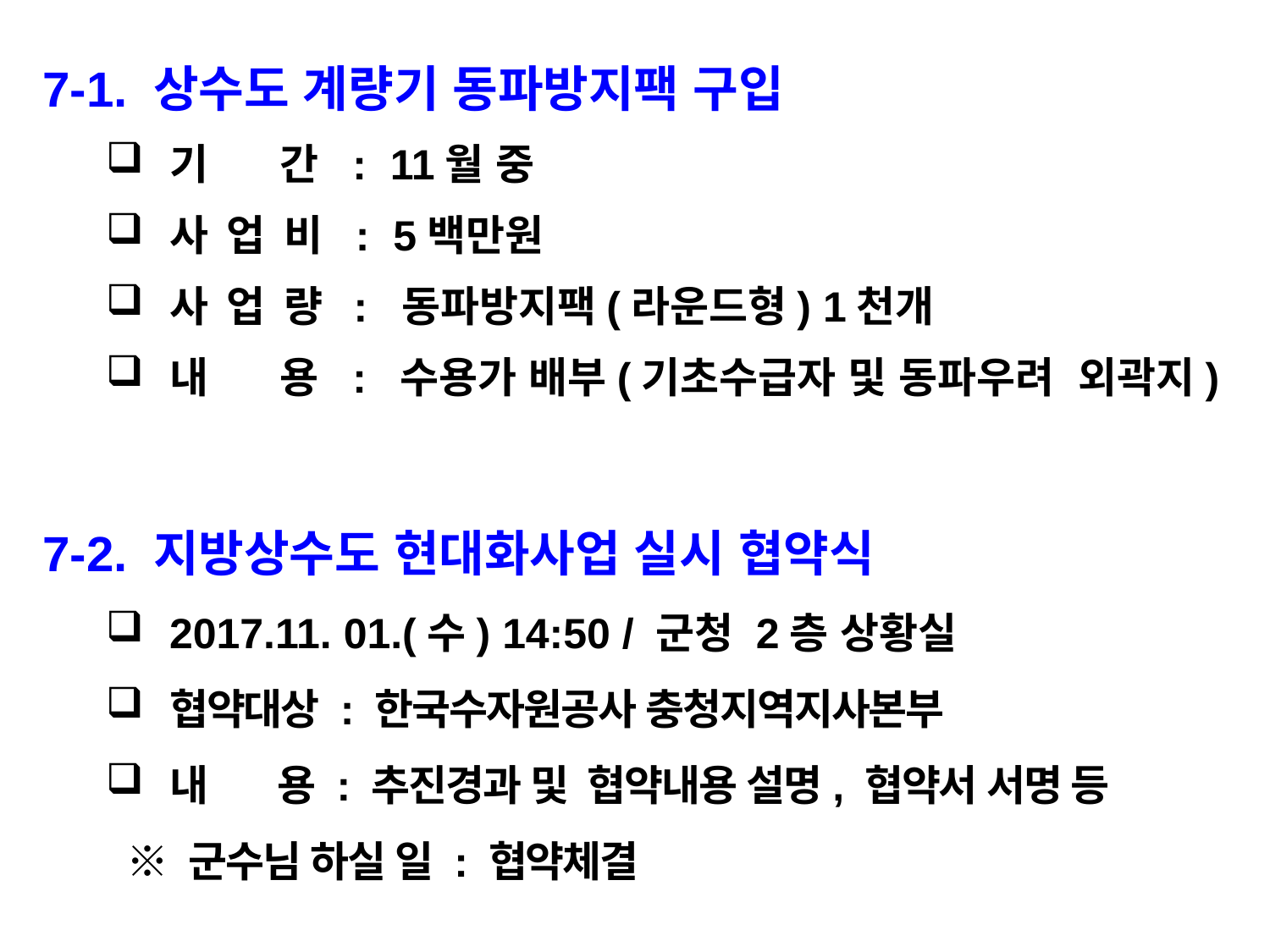

7-1. 상수도 계량기 동파방지팩 구입
기      간  :  11월 중
사  업  비  :  5백만원
사  업  량  :  동파방지팩(라운드형) 1천개
내      용  :  수용가 배부(기초수급자 및 동파우려  외곽지)
7-2. 지방상수도 현대화사업 실시 협약식
2017.11. 01.(수) 14:50 / 군청 2층 상황실
협약대상 : 한국수자원공사 충청지역지사본부
내       용 : 추진경과 및  협약내용 설명, 협약서 서명 등
  ※ 군수님 하실 일 : 협약체결